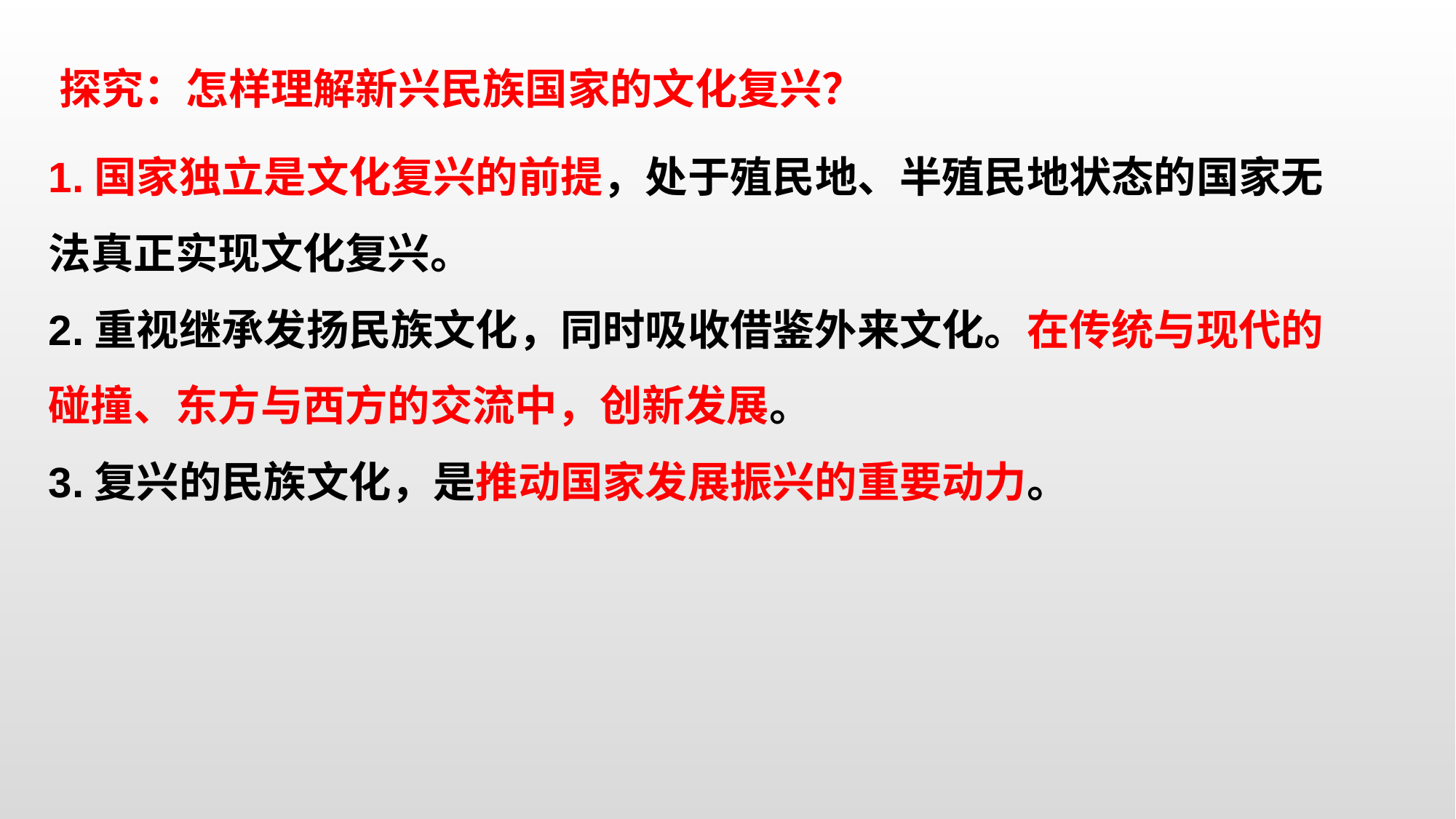

探究：怎样理解新兴民族国家的文化复兴？
1.国家独立是文化复兴的前提，处于殖民地、半殖民地状态的国家无法真正实现文化复兴。
2.重视继承发扬民族文化，同时吸收借鉴外来文化。在传统与现代的碰撞、东方与西方的交流中，创新发展。
3.复兴的民族文化，是推动国家发展振兴的重要动力。